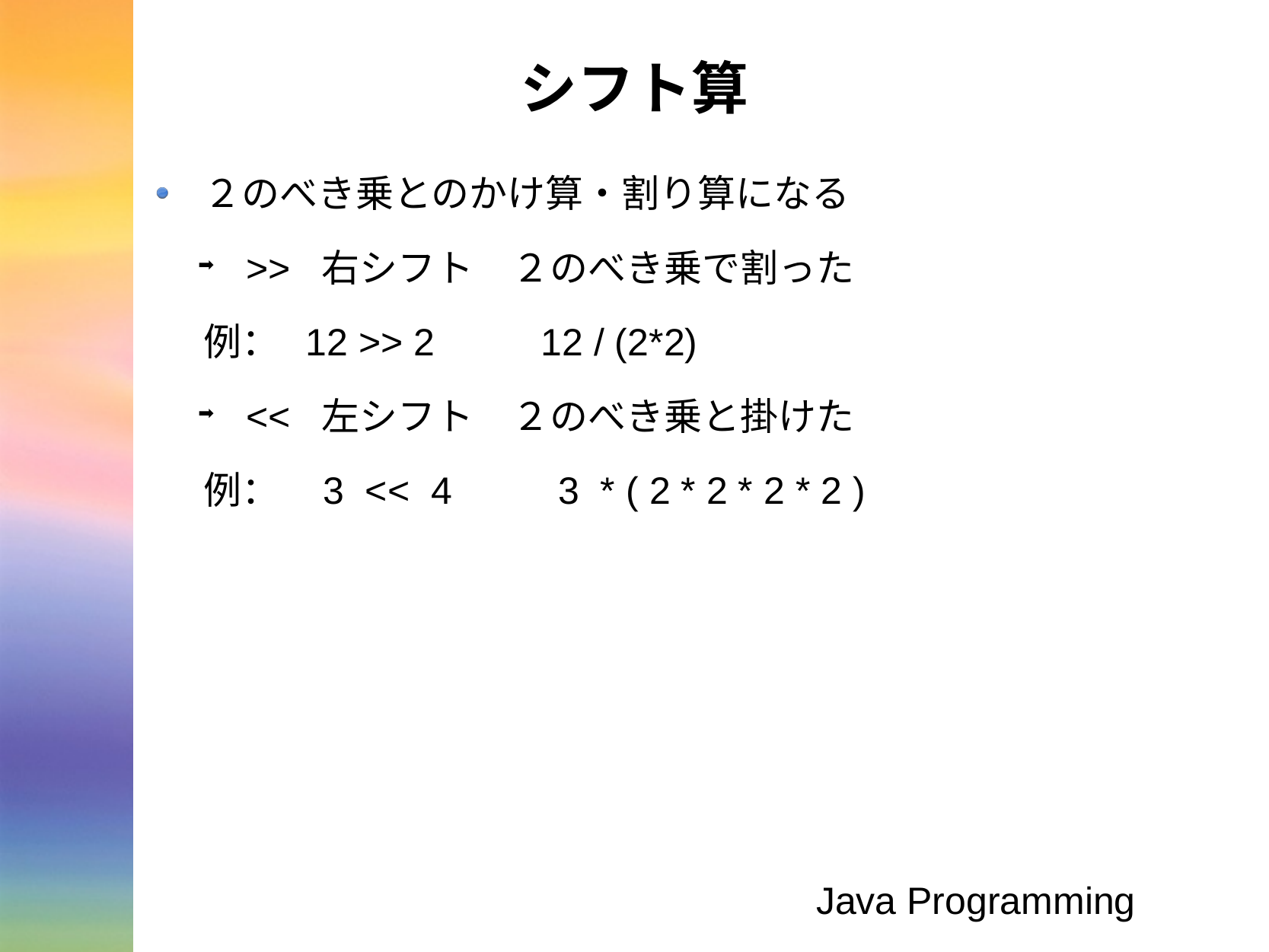

# シフト算
２のべき乗とのかけ算・割り算になる
>>  右シフト　２のべき乗で割った
	例：  12 >> 2          12 / (2*2)
<<  左シフト　２のべき乗と掛けた
	例：    3  <<  4          3  * ( 2 * 2 * 2 * 2 )